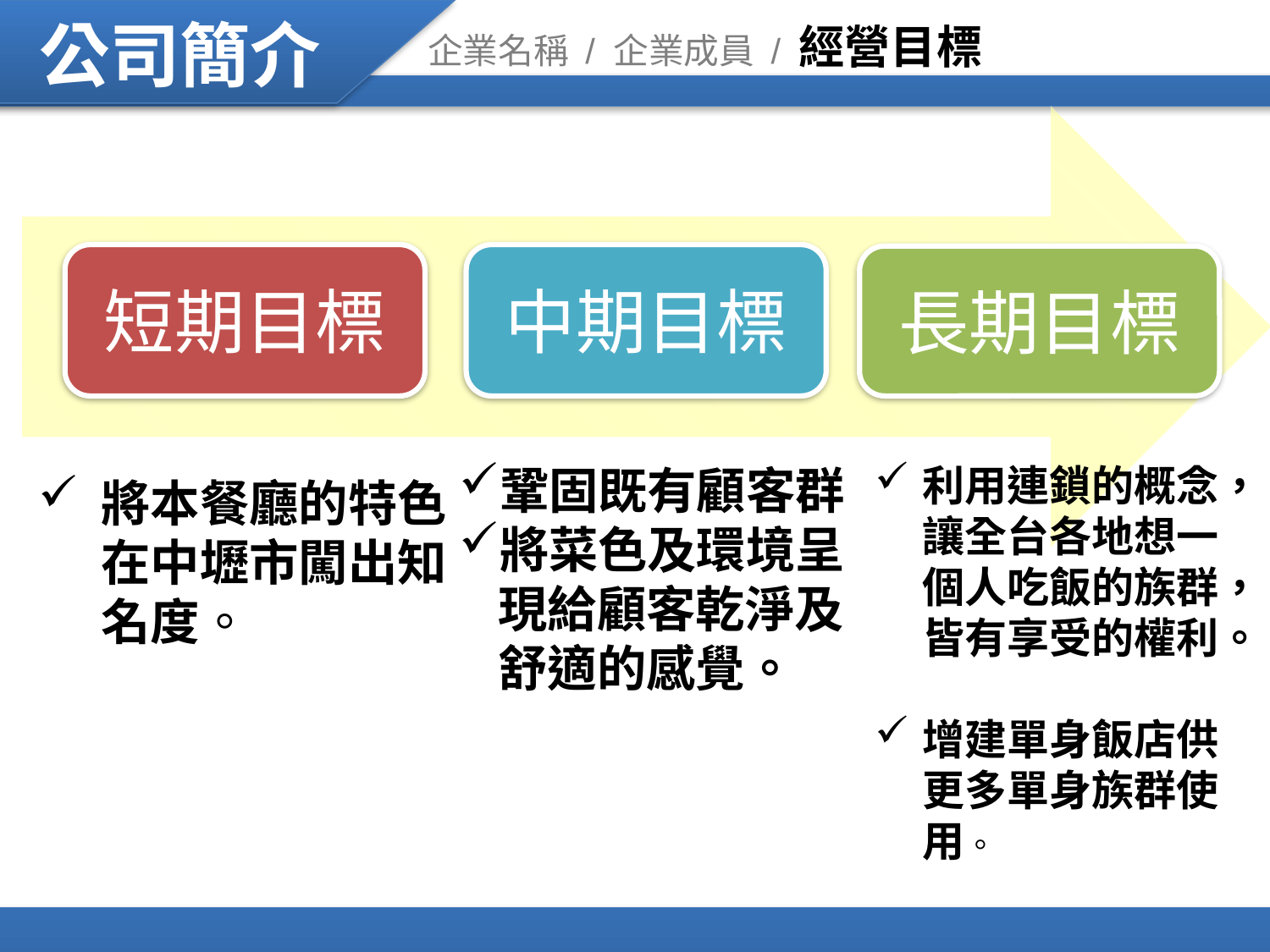

# 企業名稱 / 企業成員 / 經營目標

短期目標
中期目標
長期目標
鞏固既有顧客群
將菜色及環境呈現給顧客乾淨及舒適的感覺。
利用連鎖的概念，讓全台各地想一個人吃飯的族群，皆有享受的權利。

增建單身飯店供更多單身族群使用。
將本餐廳的特色在中壢市闖出知名度。